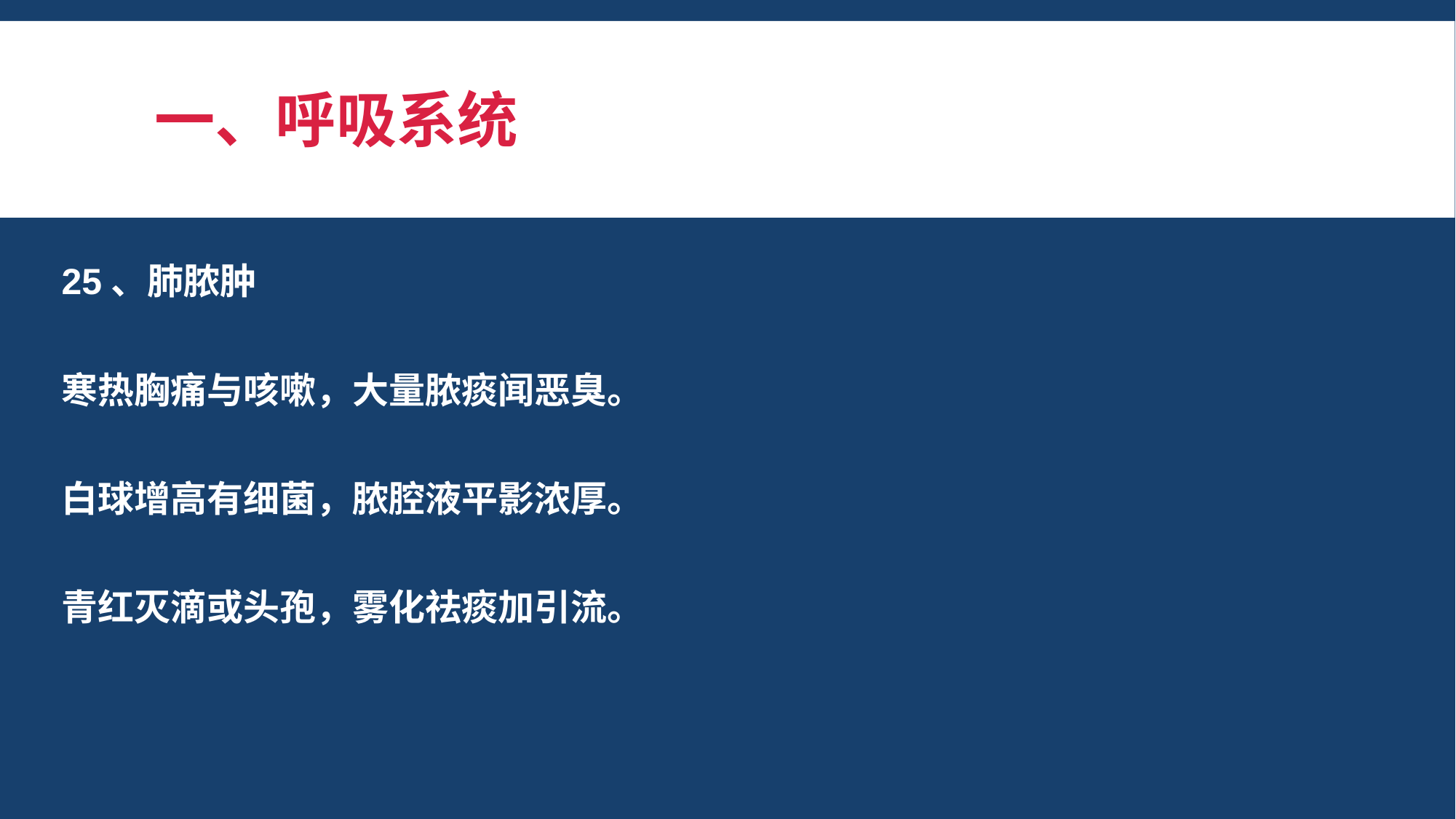

# 一、呼吸系统
25、肺脓肿
寒热胸痛与咳嗽，大量脓痰闻恶臭。
白球增高有细菌，脓腔液平影浓厚。
青红灭滴或头孢，雾化祛痰加引流。